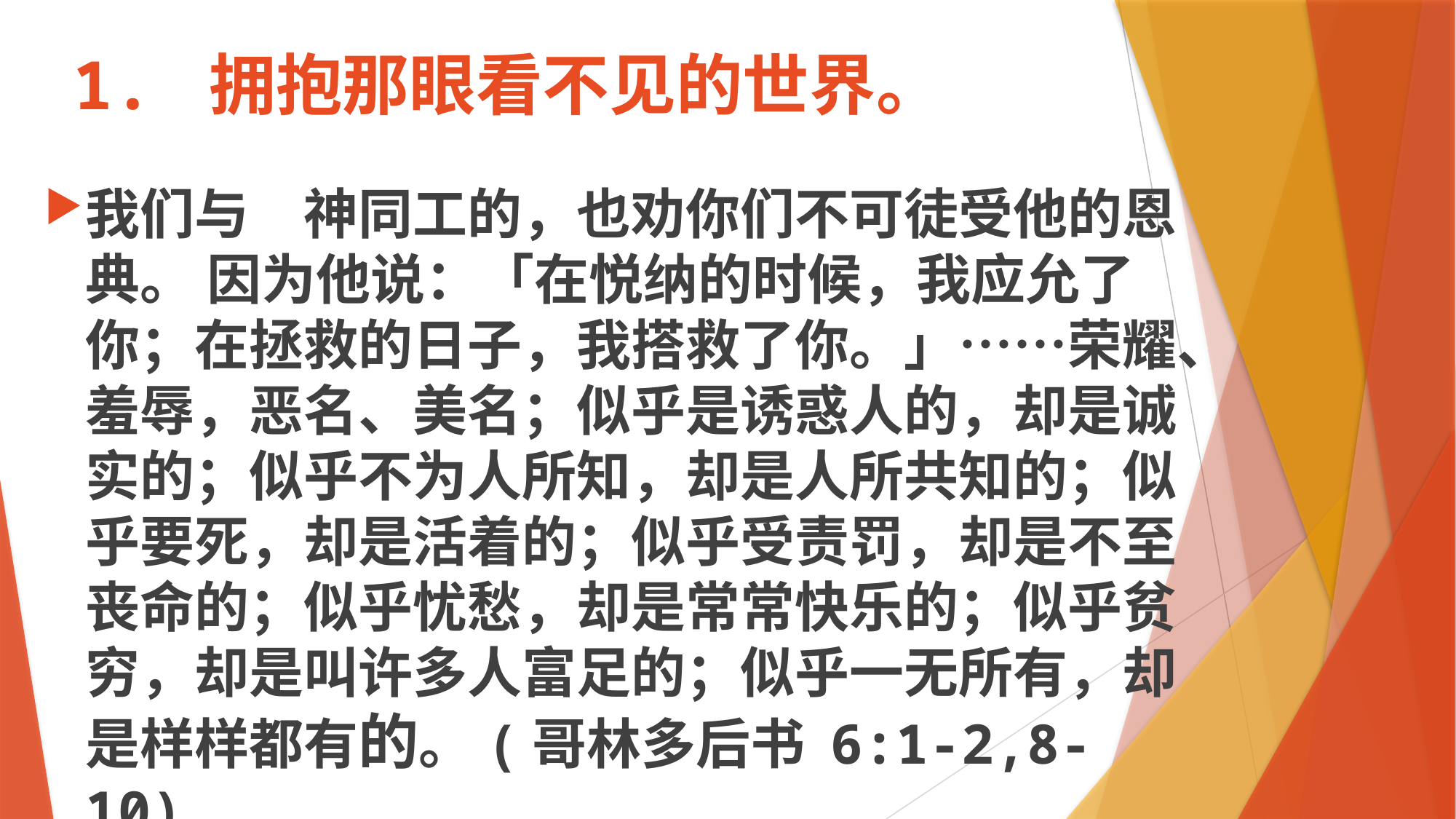

# 1. 拥抱那眼看不见的世界。
我们与　神同工的，也劝你们不可徒受他的恩典。 因为他说：「在悦纳的时候，我应允了你；在拯救的日子，我搭救了你。」……荣耀、羞辱，恶名、美名；似乎是诱惑人的，却是诚实的；似乎不为人所知，却是人所共知的；似乎要死，却是活着的；似乎受责罚，却是不至丧命的；似乎忧愁，却是常常快乐的；似乎贫穷，却是叫许多人富足的；似乎一无所有，却是样样都有的。(哥林多后书 6:1-2,8-10)